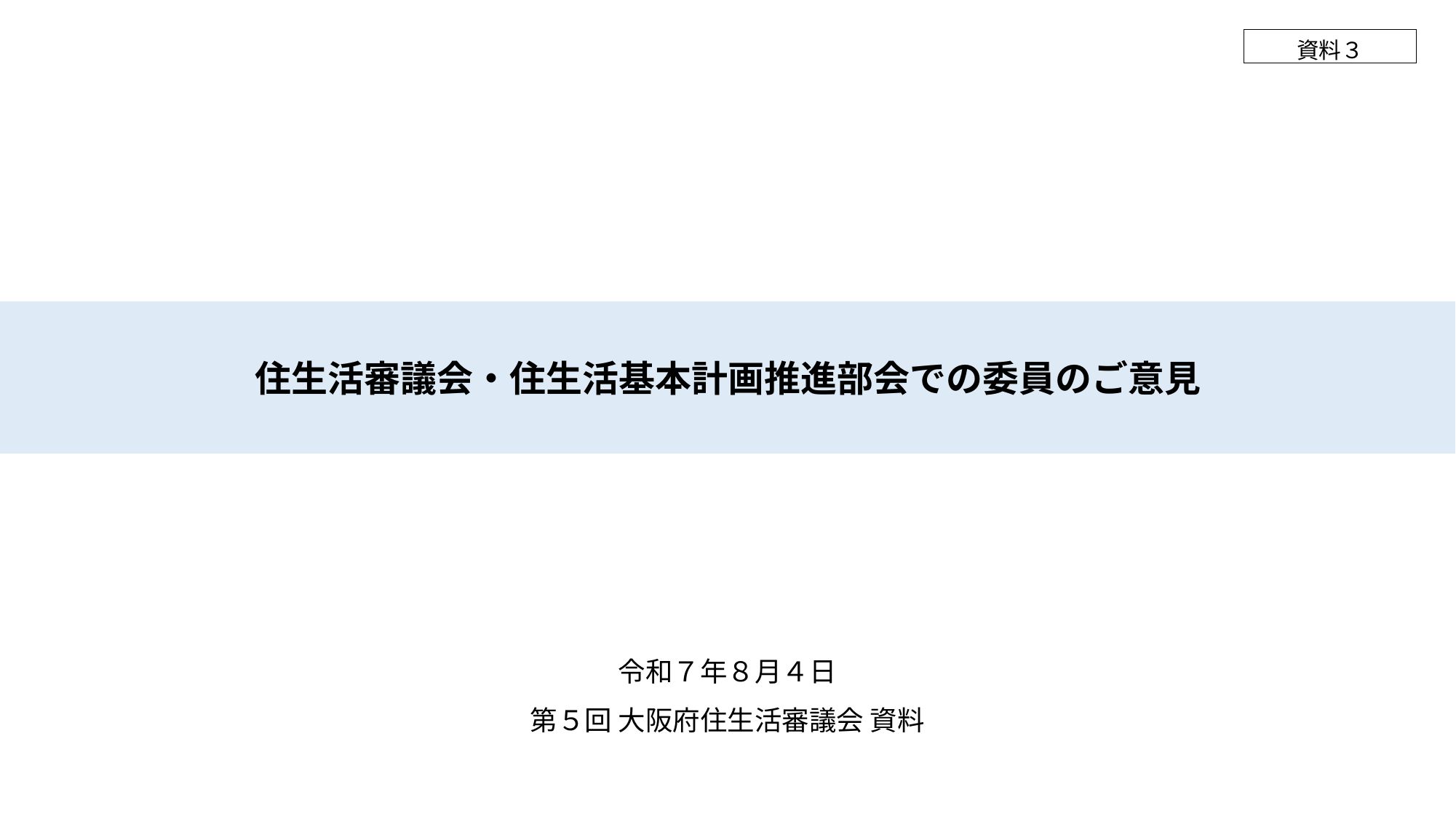

資料３
住生活審議会・住生活基本計画推進部会での委員のご意見
令和７年８月４日
第５回 大阪府住生活審議会 資料